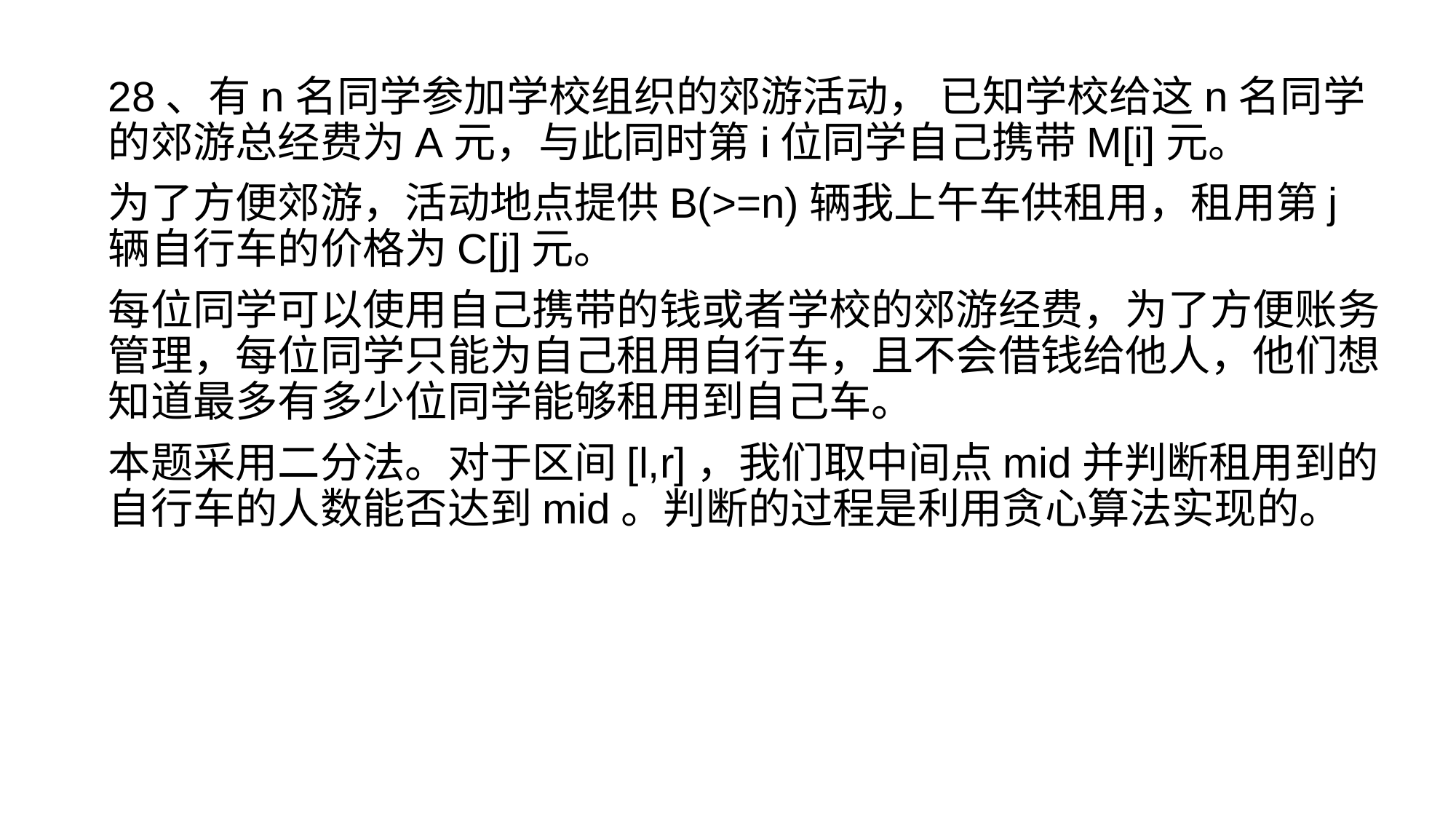

28、有n名同学参加学校组织的郊游活动， 已知学校给这n名同学的郊游总经费为A元，与此同时第i位同学自己携带M[i]元。
为了方便郊游，活动地点提供B(>=n)辆我上午车供租用，租用第j辆自行车的价格为C[j]元。
每位同学可以使用自己携带的钱或者学校的郊游经费，为了方便账务管理，每位同学只能为自己租用自行车，且不会借钱给他人，他们想知道最多有多少位同学能够租用到自己车。
本题采用二分法。对于区间[l,r]，我们取中间点mid并判断租用到的自行车的人数能否达到mid。判断的过程是利用贪心算法实现的。